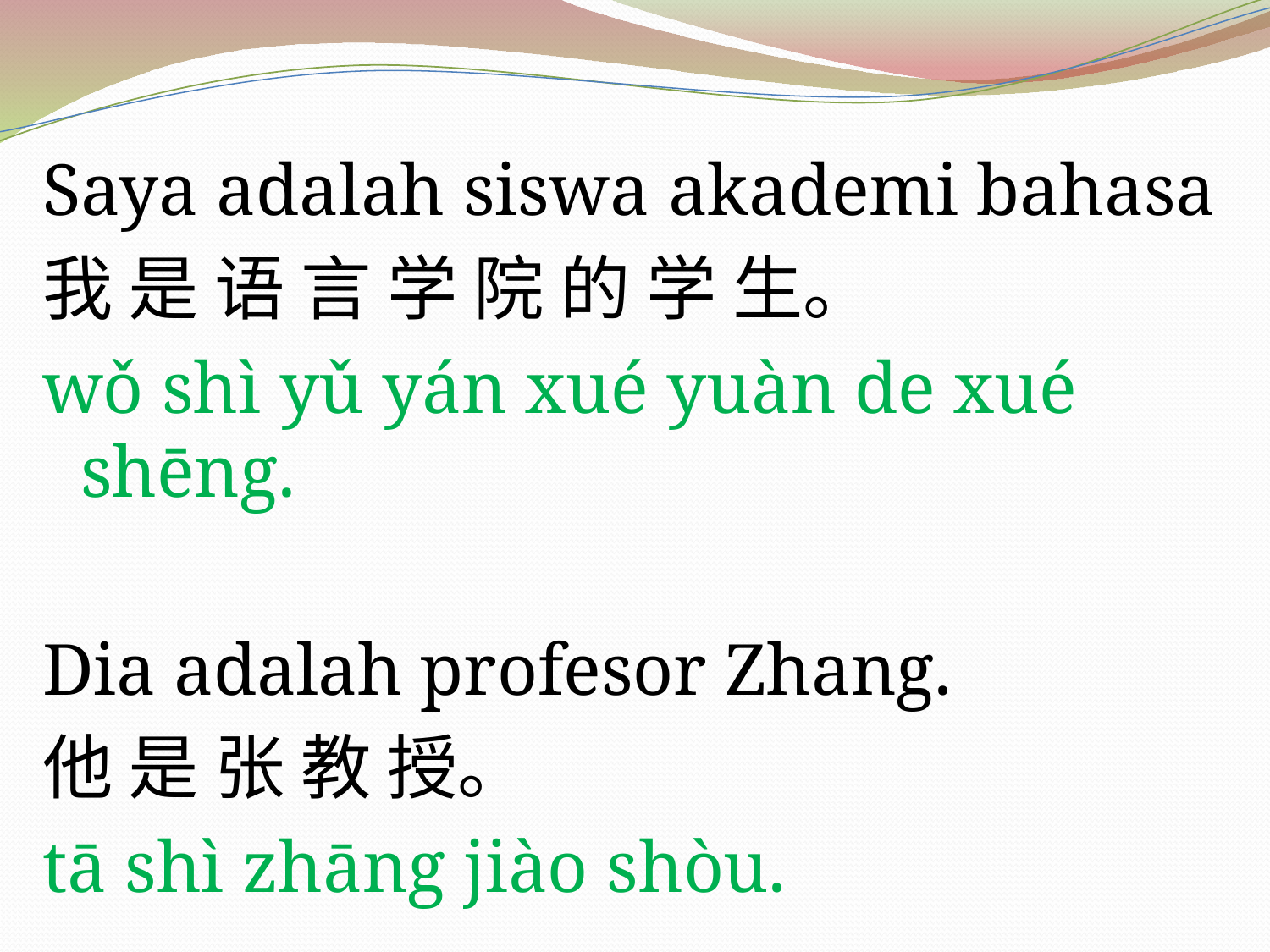

Saya adalah siswa akademi bahasa
我 是 语 言 学 院 的 学 生。
wǒ shì yǔ yán xué yuàn de xué shēng.

Dia adalah profesor Zhang.
他 是 张 教 授。
tā shì zhāng jiào shòu.